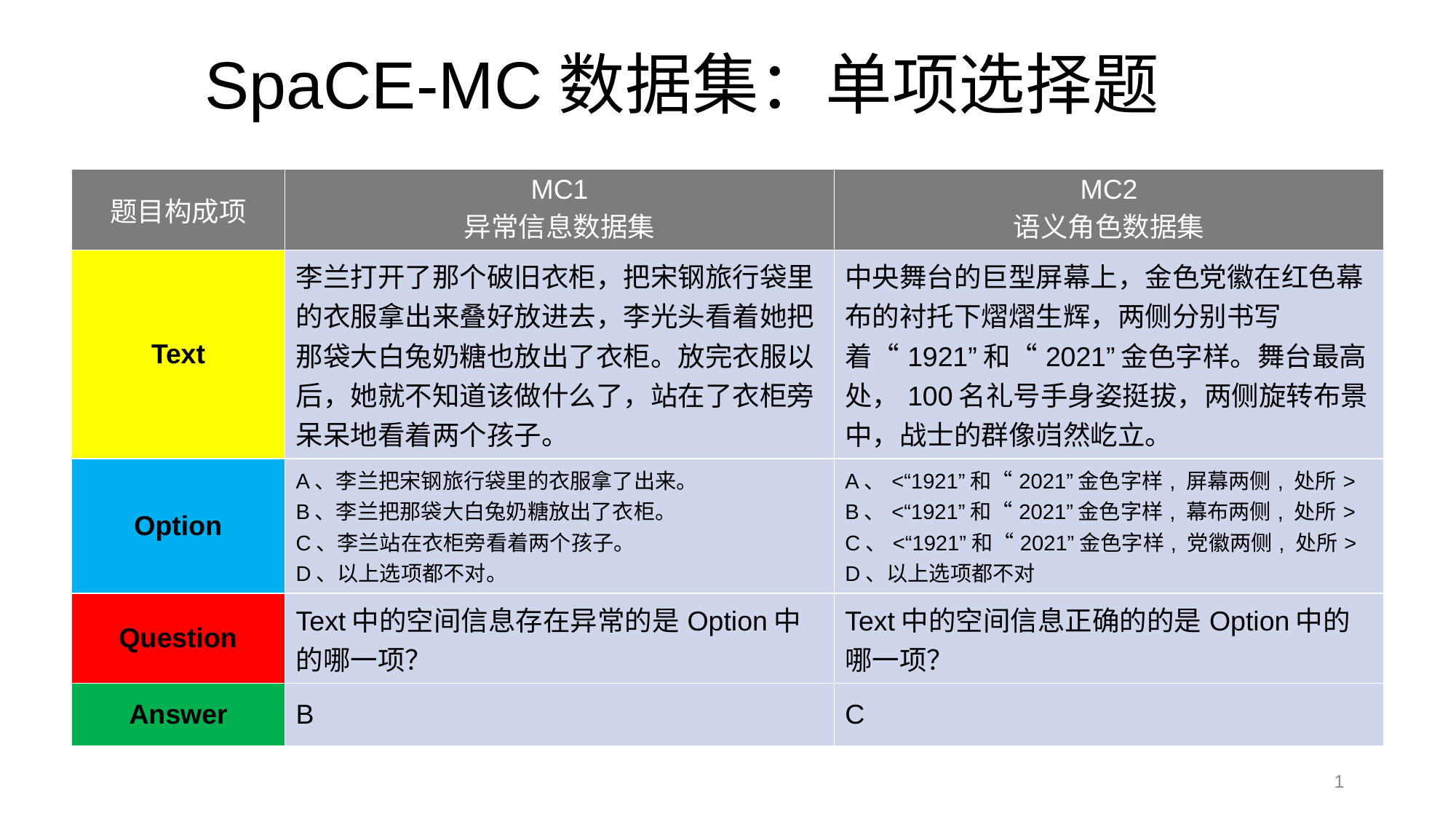

SpaCE-MC数据集：单项选择题
| 题目构成项 | MC1 异常信息数据集 | MC2 语义角色数据集 |
| --- | --- | --- |
| Text | 李兰打开了那个破旧衣柜，把宋钢旅行袋里的衣服拿出来叠好放进去，李光头看着她把那袋大白兔奶糖也放出了衣柜。放完衣服以后，她就不知道该做什么了，站在了衣柜旁呆呆地看着两个孩子。 | 中央舞台的巨型屏幕上，金色党徽在红色幕布的衬托下熠熠生辉，两侧分别书写着“1921”和“2021”金色字样。舞台最高处，100名礼号手身姿挺拔，两侧旋转布景中，战士的群像岿然屹立。 |
| Option | A、李兰把宋钢旅行袋里的衣服拿了出来。 B、李兰把那袋大白兔奶糖放出了衣柜。 C、李兰站在衣柜旁看着两个孩子。 D、以上选项都不对。 | A、<“1921”和“2021”金色字样, 屏幕两侧, 处所> B、<“1921”和“2021”金色字样, 幕布两侧, 处所> C、<“1921”和“2021”金色字样, 党徽两侧, 处所> D、以上选项都不对 |
| Question | Text中的空间信息存在异常的是Option中的哪一项？ | Text中的空间信息正确的的是Option中的哪一项？ |
| Answer | B | C |
1